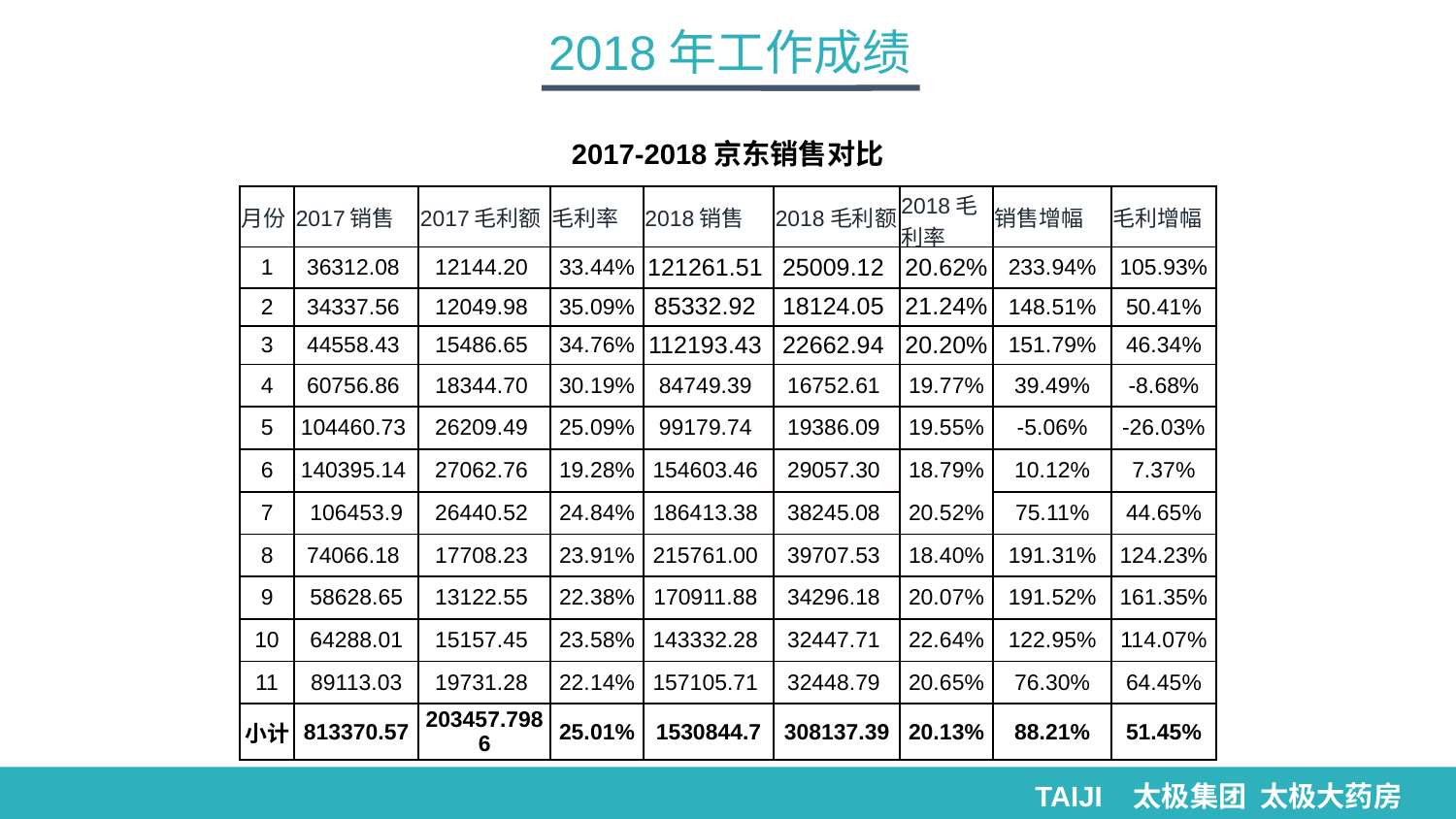

2018年工作成绩

| 2017-2018京东销售对比 |  |  |  |  |  |  |  |  |
| --- | --- | --- | --- | --- | --- | --- | --- | --- |
| 月份 | 2017销售 | 2017毛利额 | 毛利率 | 2018销售 | 2018毛利额 | 2018毛利率 | 销售增幅 | 毛利增幅 |
| 1 | 36312.08 | 12144.20 | 33.44% | 121261.51 | 25009.12 | 20.62% | 233.94% | 105.93% |
| 2 | 34337.56 | 12049.98 | 35.09% | 85332.92 | 18124.05 | 21.24% | 148.51% | 50.41% |
| 3 | 44558.43 | 15486.65 | 34.76% | 112193.43 | 22662.94 | 20.20% | 151.79% | 46.34% |
| 4 | 60756.86 | 18344.70 | 30.19% | 84749.39 | 16752.61 | 19.77% | 39.49% | -8.68% |
| 5 | 104460.73 | 26209.49 | 25.09% | 99179.74 | 19386.09 | 19.55% | -5.06% | -26.03% |
| 6 | 140395.14 | 27062.76 | 19.28% | 154603.46 | 29057.30 | 18.79% | 10.12% | 7.37% |
| 7 | 106453.9 | 26440.52 | 24.84% | 186413.38 | 38245.08 | 20.52% | 75.11% | 44.65% |
| 8 | 74066.18 | 17708.23 | 23.91% | 215761.00 | 39707.53 | 18.40% | 191.31% | 124.23% |
| 9 | 58628.65 | 13122.55 | 22.38% | 170911.88 | 34296.18 | 20.07% | 191.52% | 161.35% |
| 10 | 64288.01 | 15157.45 | 23.58% | 143332.28 | 32447.71 | 22.64% | 122.95% | 114.07% |
| 11 | 89113.03 | 19731.28 | 22.14% | 157105.71 | 32448.79 | 20.65% | 76.30% | 64.45% |
| 小计 | 813370.57 | 203457.7986 | 25.01% | 1530844.7 | 308137.39 | 20.13% | 88.21% | 51.45% |

TAIJI   太极集团  太极大药房